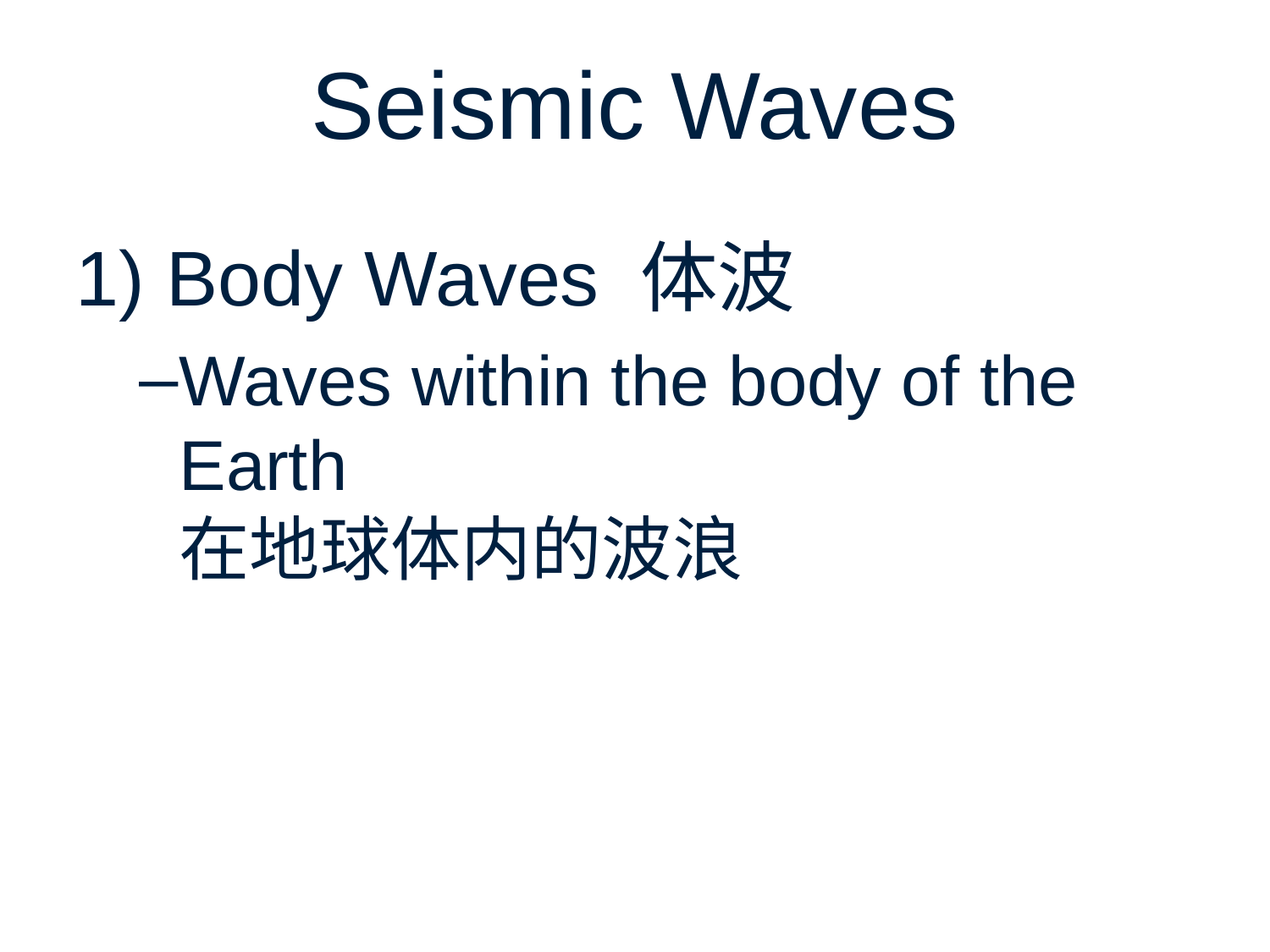

# Seismic Waves
1) Body Waves 体波
Waves within the body of the Earth                                          在地球体内的波浪